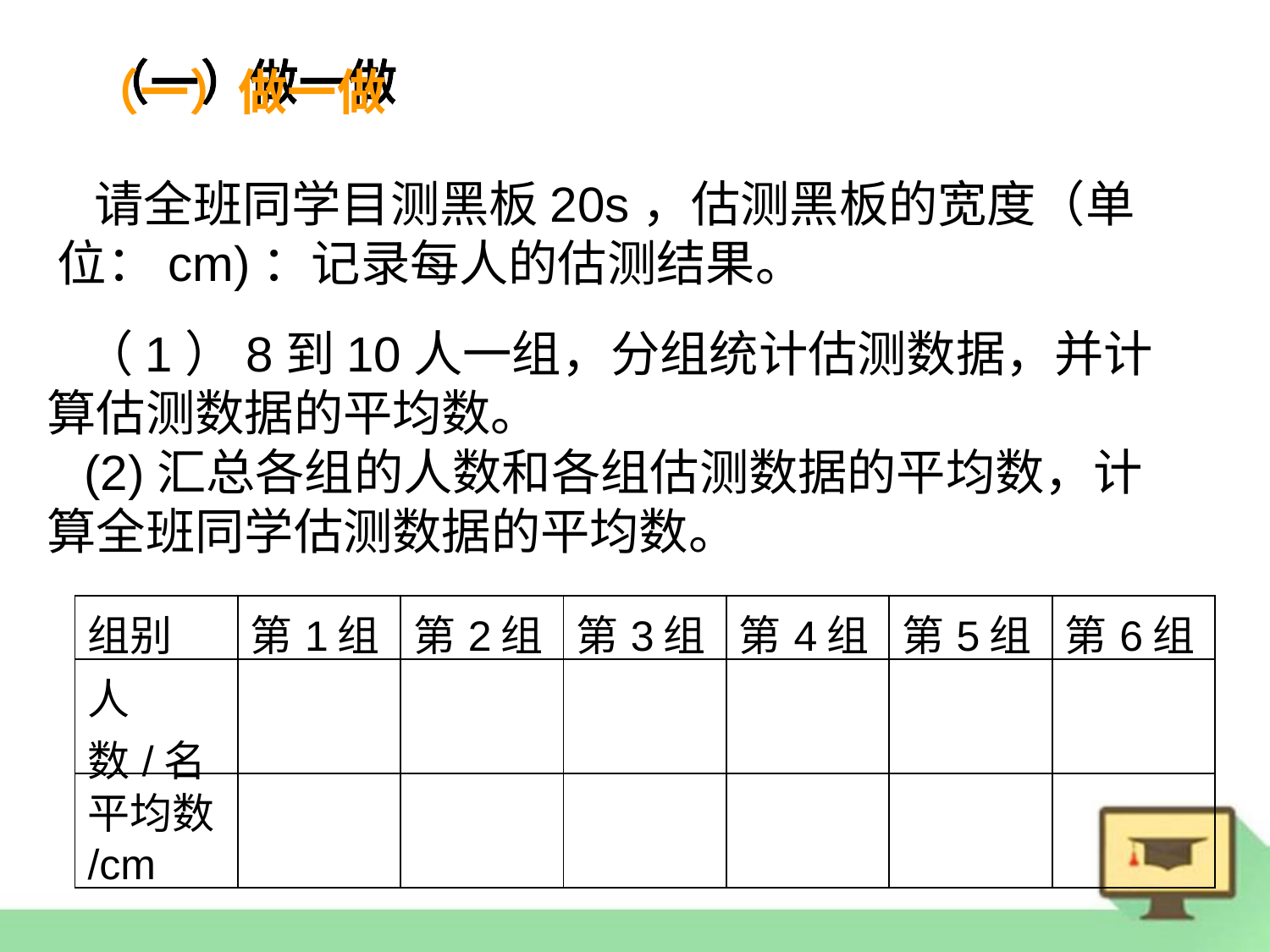

（一）做一做
请全班同学目测黑板20s，估测黑板的宽度（单位：cm)：记录每人的估测结果。
（1）8到10人一组，分组统计估测数据，并计算估测数据的平均数。
(2)汇总各组的人数和各组估测数据的平均数，计算全班同学估测数据的平均数。
| 组别 | 第1组 | 第2组 | 第3组 | 第4组 | 第5组 | 第6组 |
| --- | --- | --- | --- | --- | --- | --- |
| 人数/名 |  |  |  |  |  |  |
| 平均数/cm |  |  |  |  |  |  |